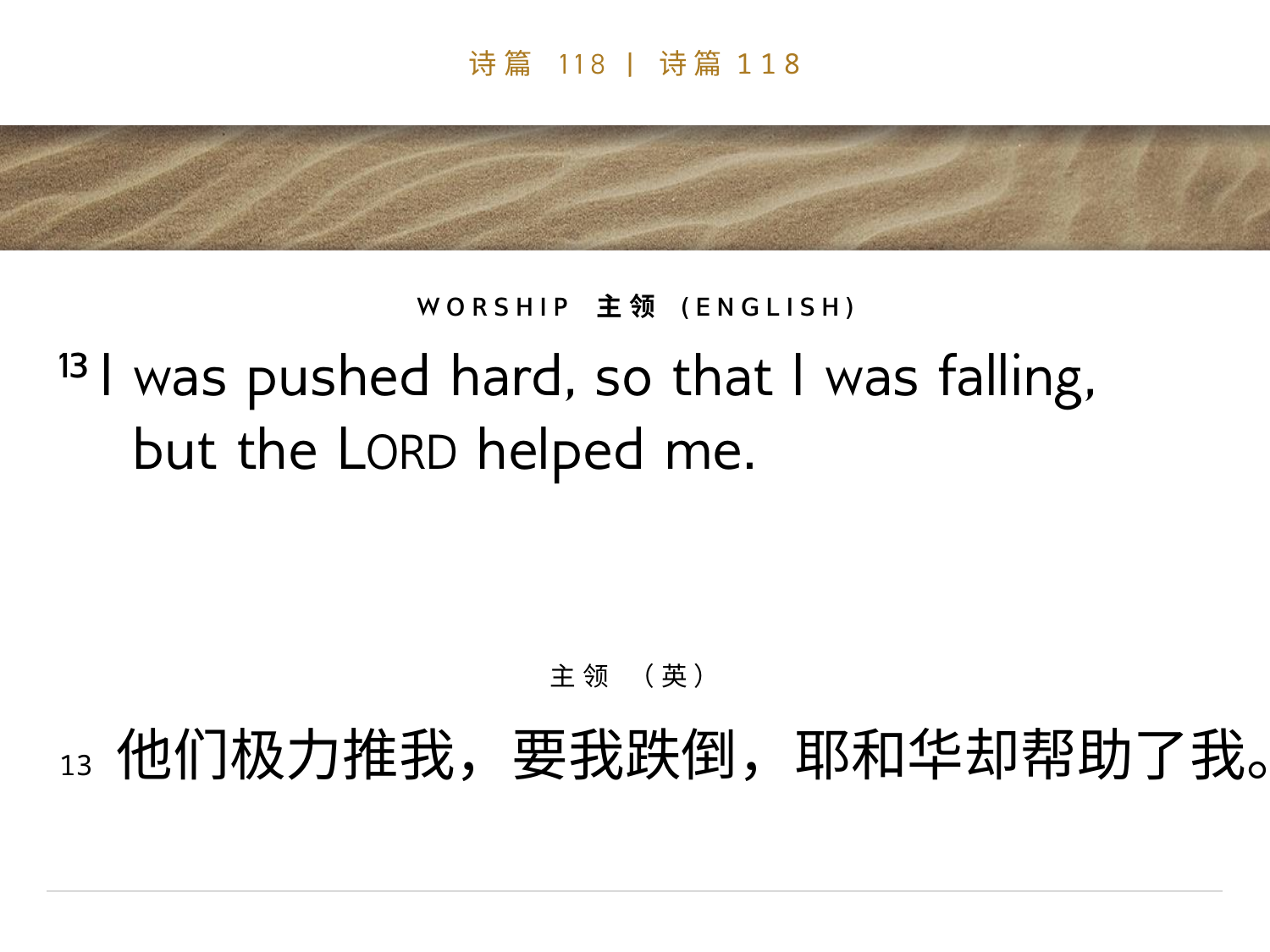

# 诗篇 118 | 诗篇118
WORSHIP 主领 (ENGLISH)
13 I was pushed hard, so that I was falling,
    but the LORD helped me.

主领 （英）
13 他们极力推我，要我跌倒，耶和华却帮助了我。